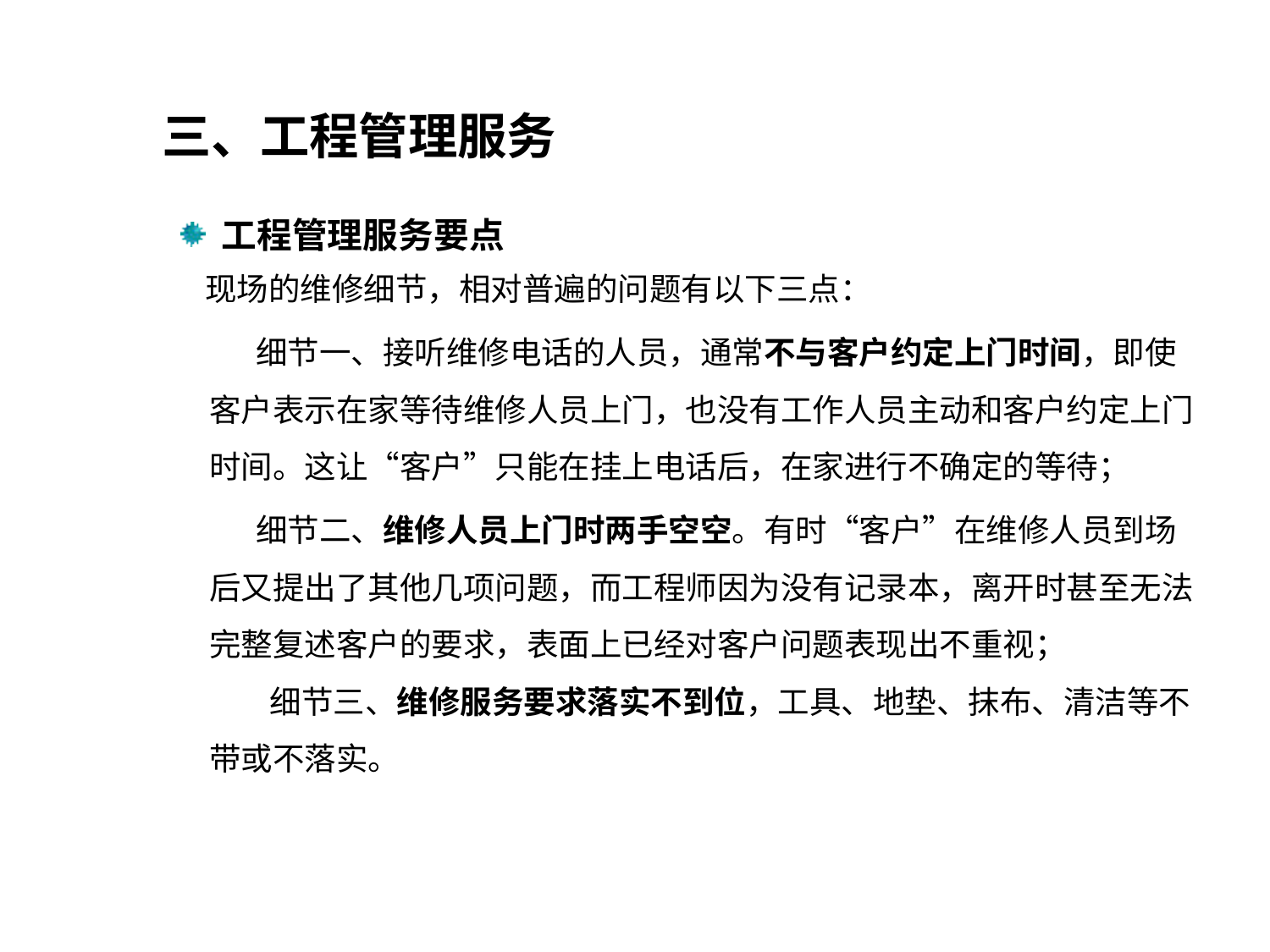

三、工程管理服务
 工程管理服务要点

     现场的维修细节，相对普遍的问题有以下三点：
            细节一、接听维修电话的人员，通常不与客户约定上门时间，即使客户表示在家等待维修人员上门，也没有工作人员主动和客户约定上门时间。这让“客户”只能在挂上电话后，在家进行不确定的等待；
            细节二、维修人员上门时两手空空。有时“客户”在维修人员到场后又提出了其他几项问题，而工程师因为没有记录本，离开时甚至无法完整复述客户的要求，表面上已经对客户问题表现出不重视；
　    细节三、维修服务要求落实不到位，工具、地垫、抹布、清洁等不带或不落实。